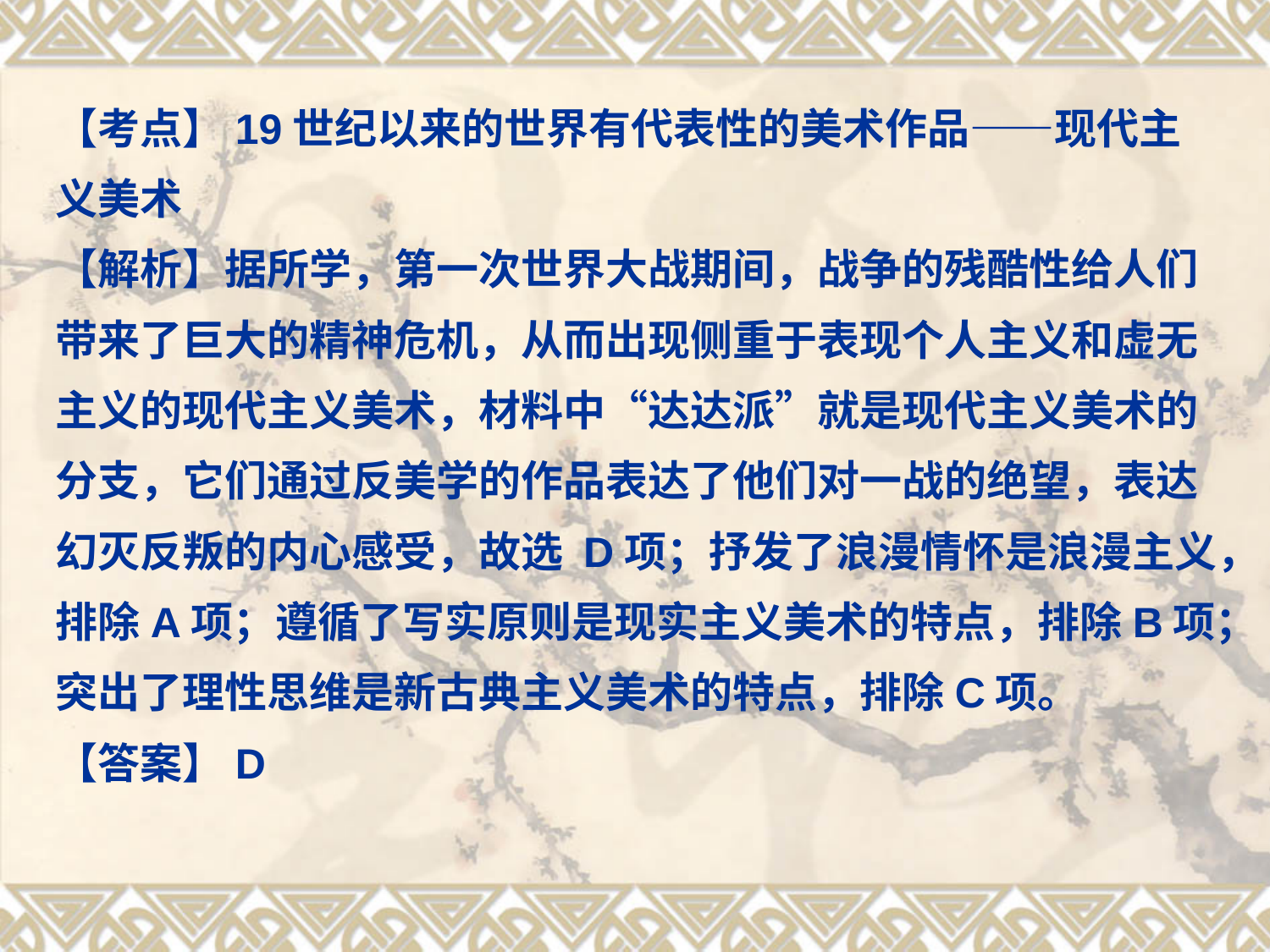

【考点】19世纪以来的世界有代表性的美术作品——现代主义美术
【解析】据所学，第一次世界大战期间，战争的残酷性给人们带来了巨大的精神危机，从而出现侧重于表现个人主义和虚无主义的现代主义美术，材料中“达达派”就是现代主义美术的分支，它们通过反美学的作品表达了他们对一战的绝望，表达幻灭反叛的内心感受，故选 D项；抒发了浪漫情怀是浪漫主义，排除A项；遵循了写实原则是现实主义美术的特点，排除B项；突出了理性思维是新古典主义美术的特点，排除C项。
【答案】D